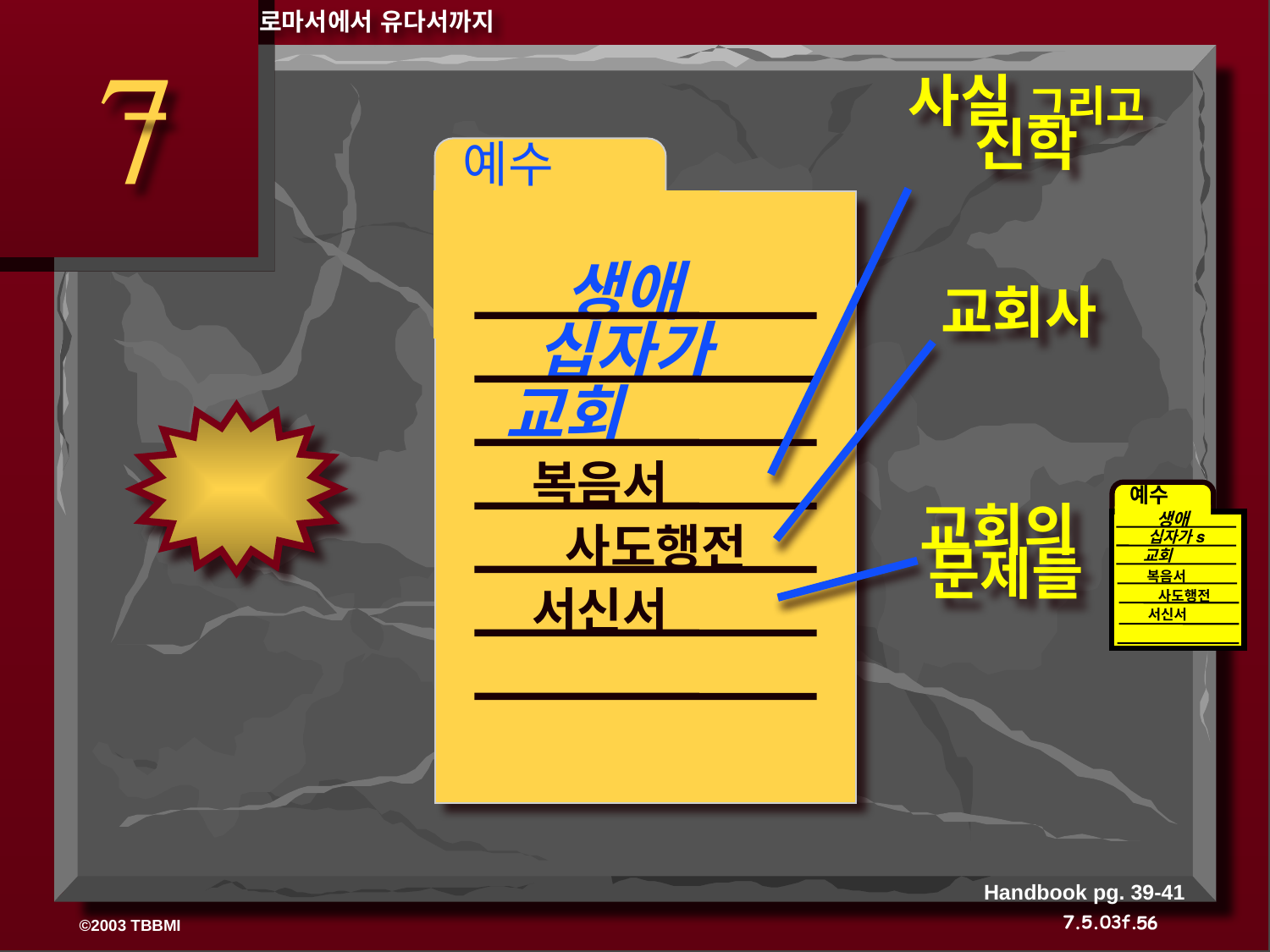

로마서에서 유다서까지

7
사실 그리고
신학

   예수

생애
교회사

십자가

교회

복음서
예수

생애

교회의
문제들

사도행전

십자가s

교회

복음서

서신서
사도행전

서신서

Handbook pg. 39-41
56